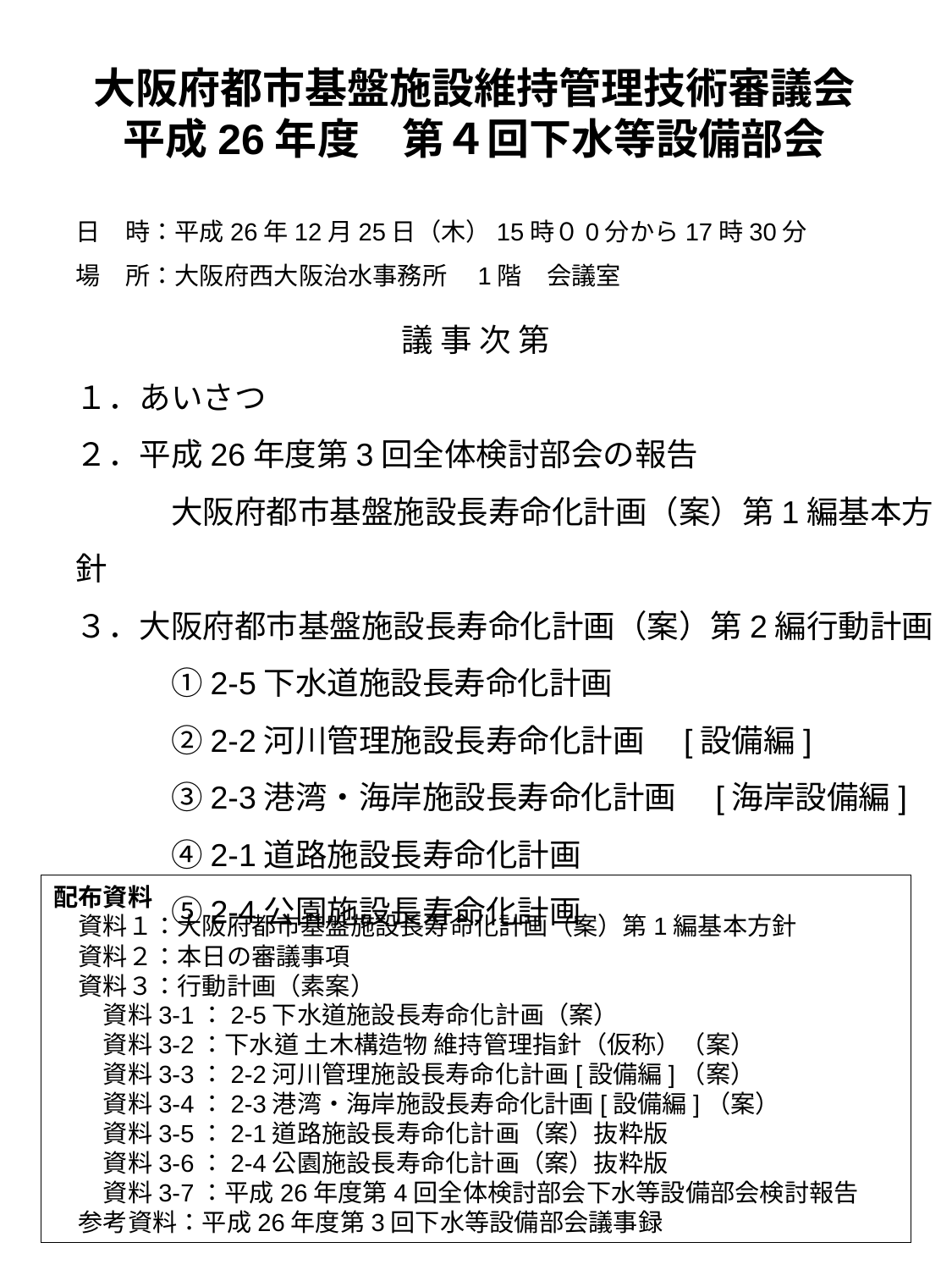

# 大阪府都市基盤施設維持管理技術審議会 平成26年度　第４回下水等設備部会
日　時：平成26年12月25日（木）15時０0分から17時30分
場　所：大阪府西大阪治水事務所　1階　会議室
議 事 次 第
１．あいさつ
２．平成26年度第3回全体検討部会の報告
　　　大阪府都市基盤施設長寿命化計画（案）第1編基本方針
３．大阪府都市基盤施設長寿命化計画（案）第2編行動計画
　　　①2-5下水道施設長寿命化計画
　　　②2-2河川管理施設長寿命化計画　[設備編]
　　　③2-3港湾・海岸施設長寿命化計画　[海岸設備編]
　　　④2-1道路施設長寿命化計画
　　　⑤2-4公園施設長寿命化計画

配布資料
　資料１：大阪府都市基盤施設長寿命化計画（案）第1編基本方針
　資料２：本日の審議事項
　資料３：行動計画（素案）
　　資料3-1：2-5下水道施設長寿命化計画（案）
　　資料3-2：下水道 土木構造物 維持管理指針（仮称）（案）
　　資料3-3：2-2河川管理施設長寿命化計画[設備編]（案）
　　資料3-4：2-3港湾・海岸施設長寿命化計画[設備編]（案）
　　資料3-5：2-1道路施設長寿命化計画（案）抜粋版
　　資料3-6：2-4公園施設長寿命化計画（案）抜粋版
　　資料3-7：平成26年度第4回全体検討部会下水等設備部会検討報告
　参考資料：平成26年度第3回下水等設備部会議事録